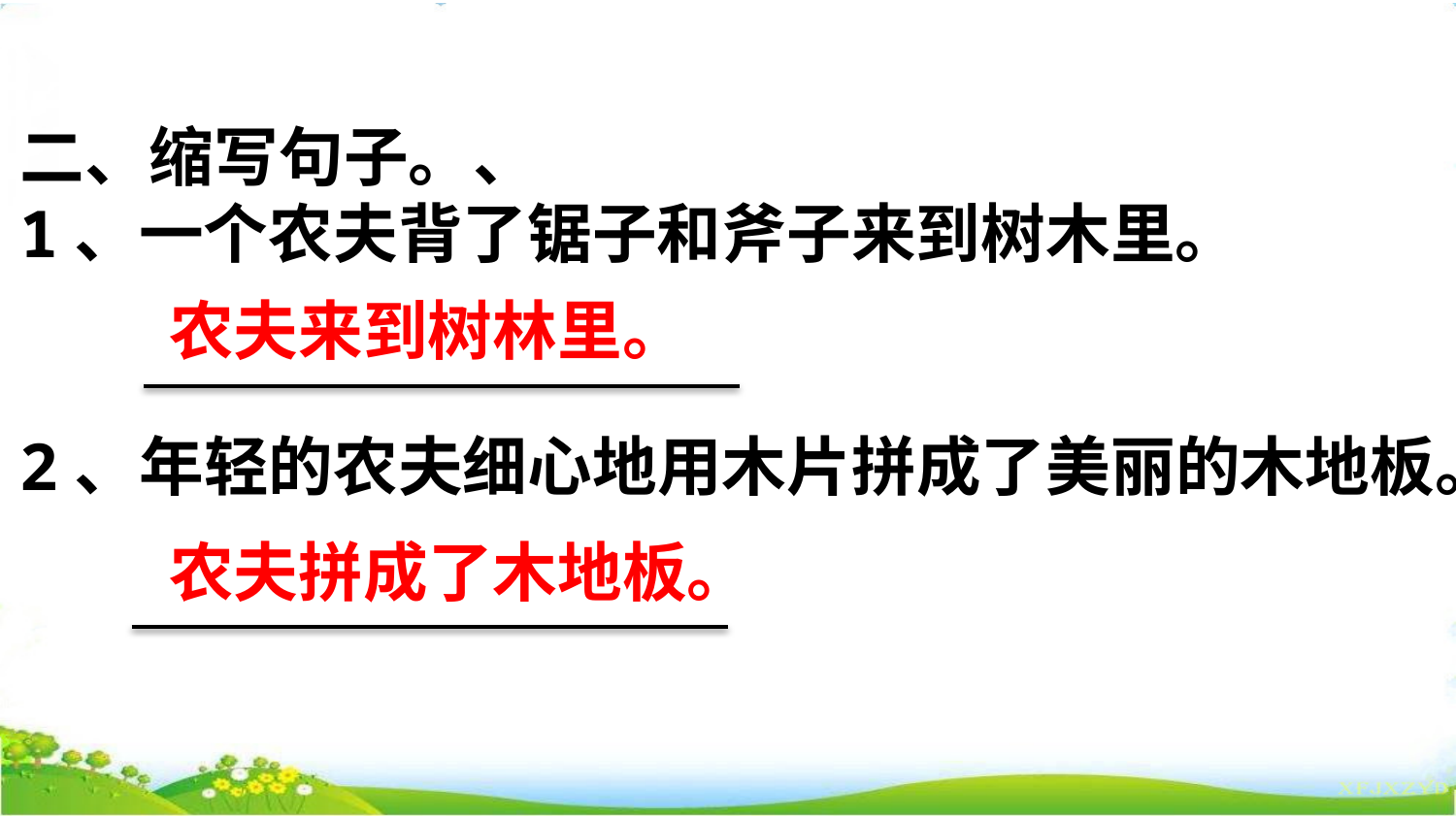

二、缩写句子。、
1、一个农夫背了锯子和斧子来到树木里。

2、年轻的农夫细心地用木片拼成了美丽的木地板。
小凤教学自营店
小凤教学自营店
XFJXZYD
XFJXZYD
小凤教学自营店
https://shop196979799.taobao.com
小凤教学自营店
https://shop196979799.taobao.com
XFJXZYD
小凤教学自营店
小凤教学
小凤教学资源店
https://shop196979799.taobao.com
小凤教学
小凤教学自营店
https://shop196979799.taobao.com
小凤教学
XFJXZYD
https://shop196979799.taobao.com
https://shop196979799.taobao.com
小凤教学资源店
小凤教学资源店
小凤教学资源店
XFJXZYD
小凤教学资源店
农夫来到树林里。
https://shop196979799.taobao.com
https://shop196979799.taobao.com
小凤教学自营店
小凤教学自营店
https://shop196979799.taobao.com
小凤教学
小凤教学
小凤教学
https://shop196979799.taobao.com
https://shop196979799.taobao.com
XFJXZYD
小凤教学
小凤教学
小凤教学
小凤教学
小凤教学自营店
https://shop196979799.taobao.com
小凤教学
XFJXZYD
XFJXZYD
https://shop196979799.taobao.com
小凤教学
XFJXZYD
小凤教学
https://shop196979799.taobao.com
https://shop196979799.taobao.com
小凤教学资源店
小凤教学自营店
小凤教学
小凤教学资源店
https://shop196979799.taobao.com
小凤教学
小凤教学资源店
小凤教学
小凤教学
https://shop196979799.taobao.com
https://shop196979799.taobao.com
小凤教学
小凤教学
小凤教学资源店
https://shop196979799.taobao.com
小凤教学
https://shop196979799.taobao.com
小凤教学
小凤教学资源店
小凤教学资源店
小凤教学
小凤教学资源店
XFJXZYD
XFJXZYD
XFJXZYD
小凤教学自营店
小凤教学资源店
小凤教学
小凤教学资源店
农夫拼成了木地板。
https://shop196979799.taobao.com
XFJXZYD
XFJXZYD
小凤教学资源店
小凤教学
XFJXZYD
小凤教学自营店
https://shop196979799.taobao.com
小凤教学资源店
小凤教学自营店
小凤教学自营店
https://shop196979799.taobao.com
https://shop196979799.taobao.com
小凤教学资源店
小凤教学
小凤教学
小凤教学自营店
小凤教学资源店
XFJXZYD
https://shop196979799.taobao.com